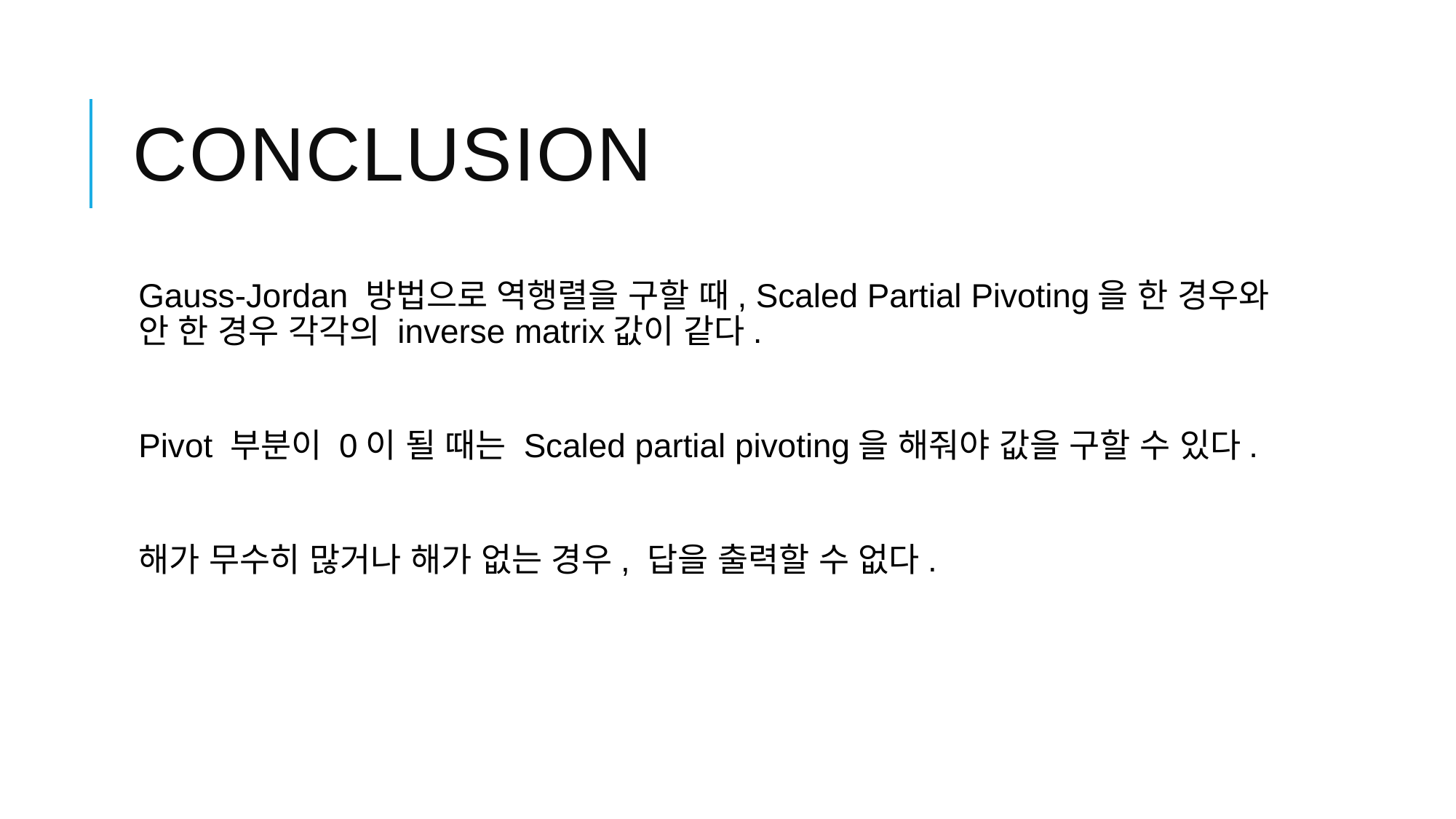

# conclusion
Gauss-Jordan 방법으로 역행렬을 구할 때, Scaled Partial Pivoting을 한 경우와 안 한 경우 각각의 inverse matrix값이 같다.

Pivot 부분이 0이 될 때는 Scaled partial pivoting을 해줘야 값을 구할 수 있다.

해가 무수히 많거나 해가 없는 경우, 답을 출력할 수 없다.